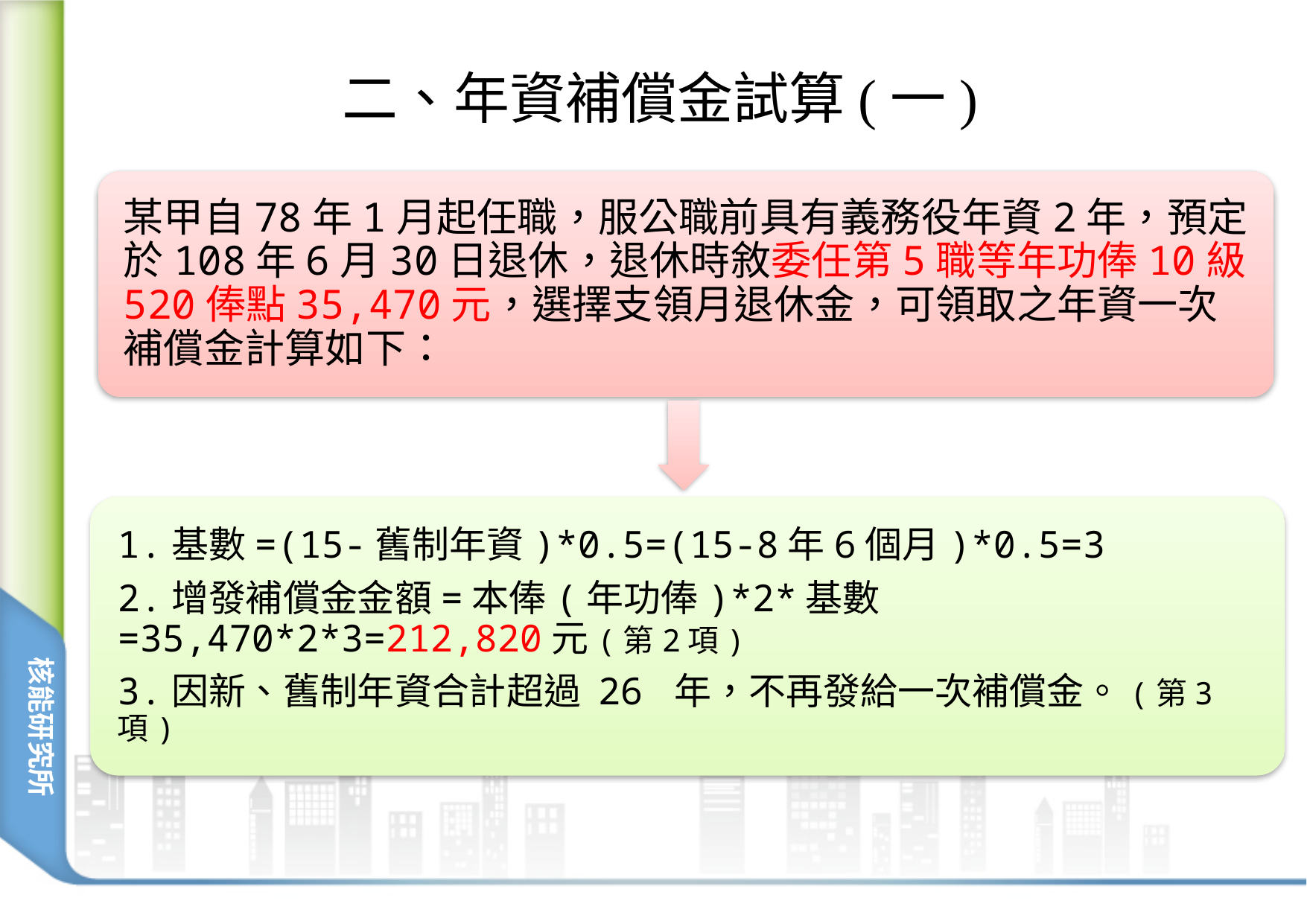

# 二、年資補償金試算(一)
某甲自78年1月起任職，服公職前具有義務役年資2年，預定於108年6月30日退休，退休時敘委任第5職等年功俸10級520俸點35,470元，選擇支領月退休金，可領取之年資一次補償金計算如下：

1.基數=(15‐舊制年資)*0.5=(15‐8年6個月)*0.5=3
2.增發補償金金額=本俸(年功俸)*2*基數=35,470*2*3=212,820元(第2項)
3.因新、舊制年資合計超過 26 年，不再發給一次補償金。(第3項)